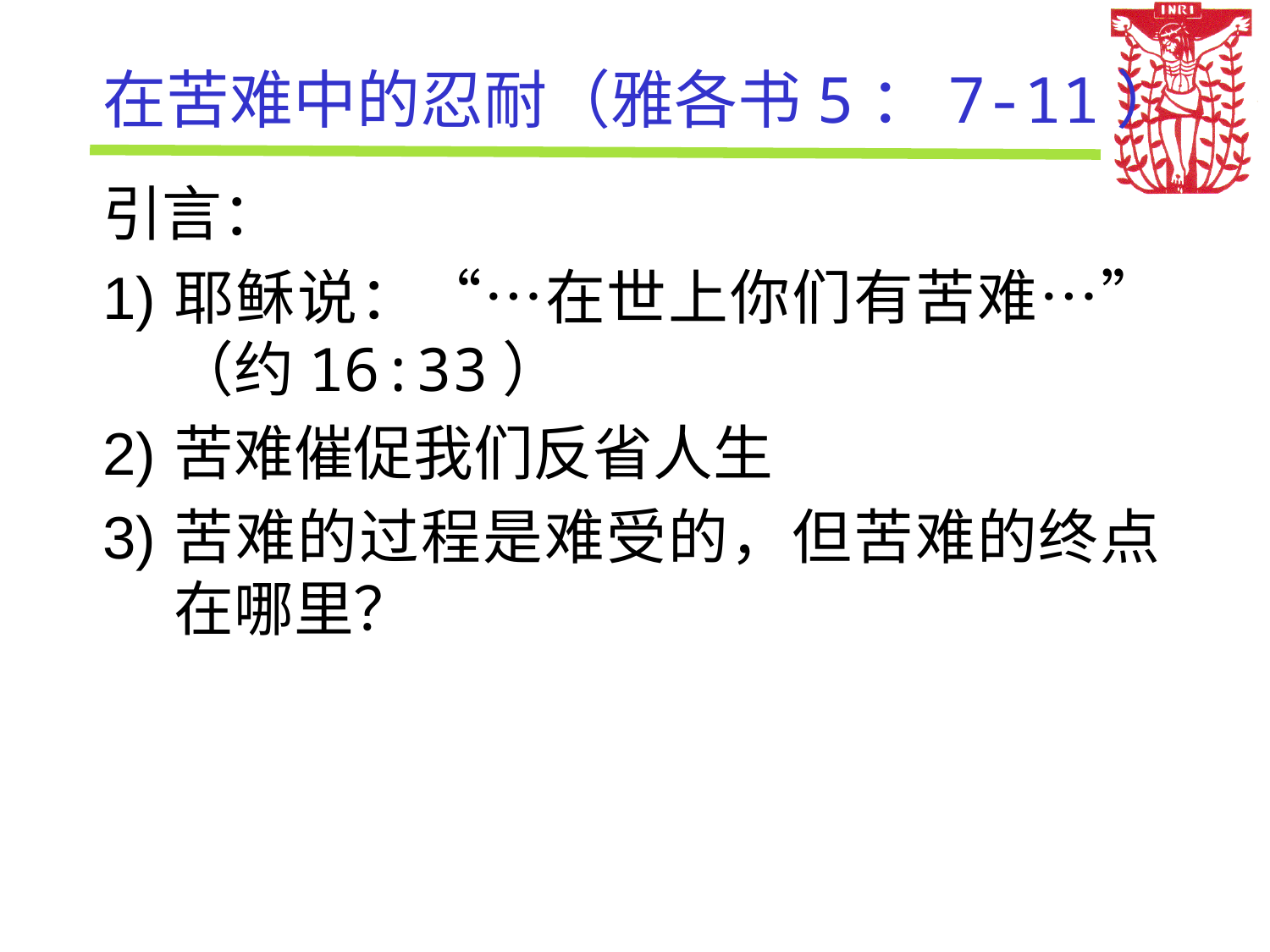

# 在苦难中的忍耐（雅各书5：7-11）
引言：
耶稣说：“…在世上你们有苦难…”（约16:33）
苦难催促我们反省人生
苦难的过程是难受的，但苦难的终点在哪里？